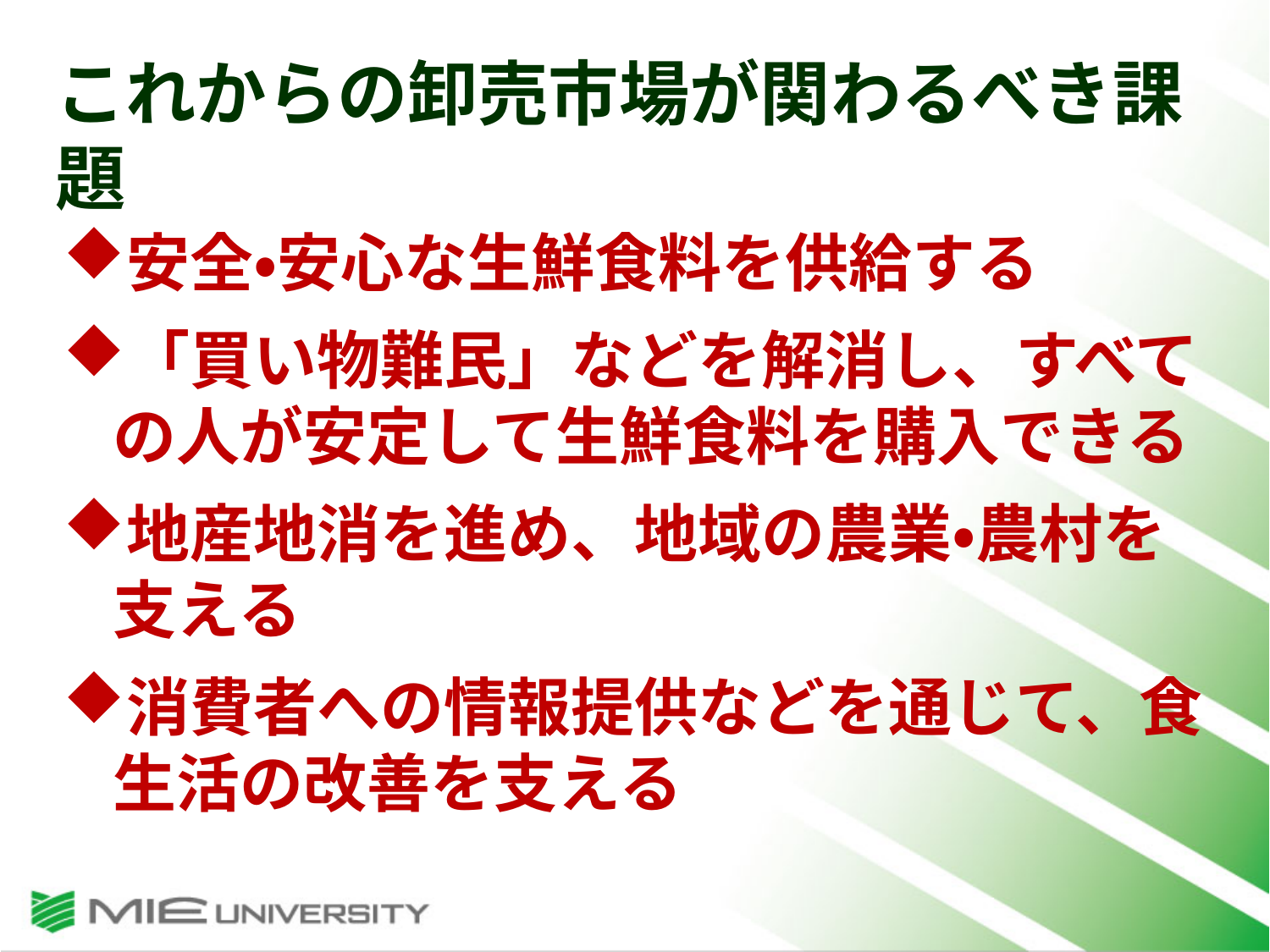

これからの卸売市場が関わるべき課題
安全・安心な生鮮食料を供給する
「買い物難民」などを解消し、すべての人が安定して生鮮食料を購入できる
地産地消を進め、地域の農業・農村を支える
消費者への情報提供などを通じて、食生活の改善を支える